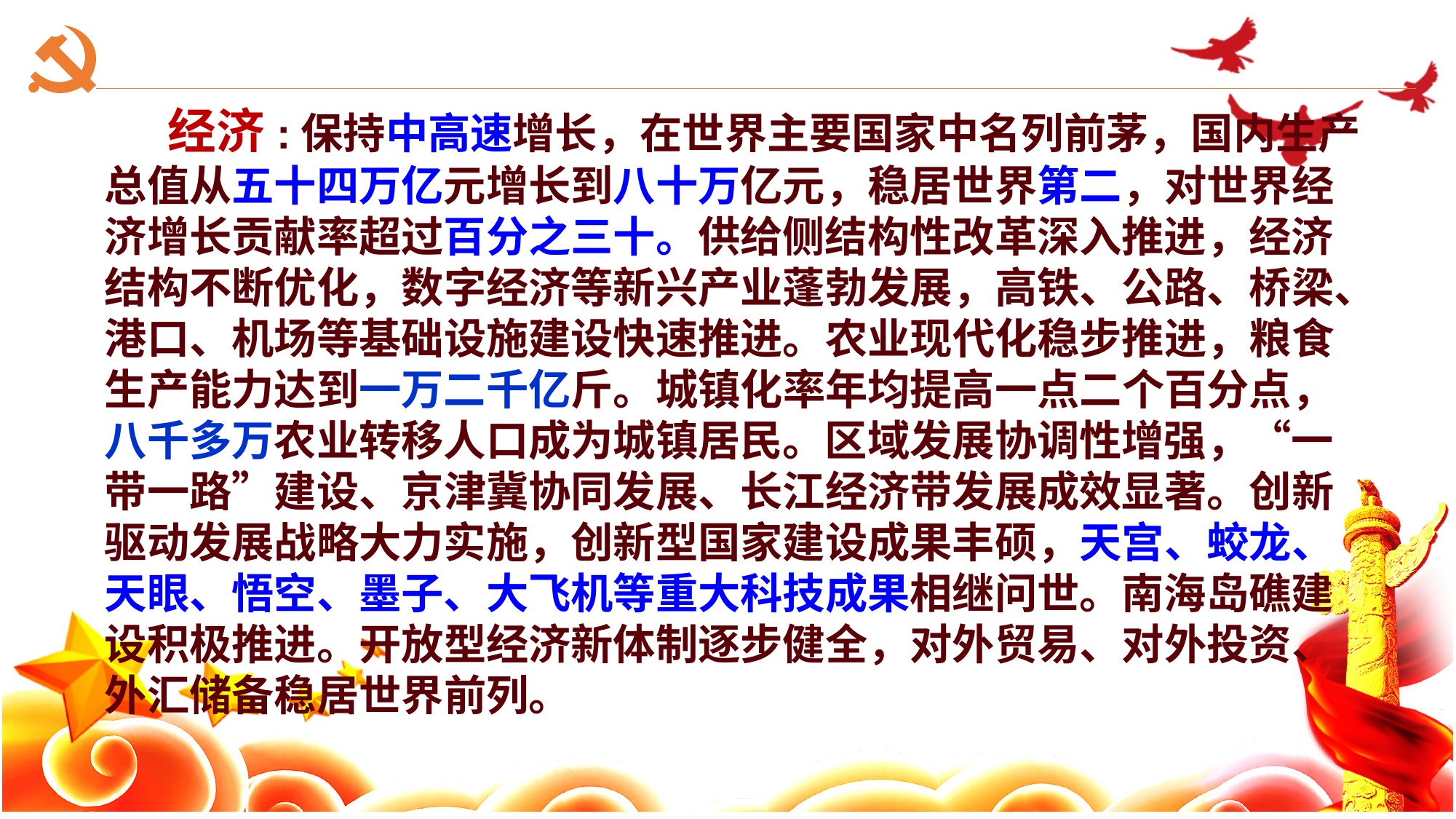

经济:保持中高速增长，在世界主要国家中名列前茅，国内生产总值从五十四万亿元增长到八十万亿元，稳居世界第二，对世界经济增长贡献率超过百分之三十。供给侧结构性改革深入推进，经济结构不断优化，数字经济等新兴产业蓬勃发展，高铁、公路、桥梁、港口、机场等基础设施建设快速推进。农业现代化稳步推进，粮食生产能力达到一万二千亿斤。城镇化率年均提高一点二个百分点，八千多万农业转移人口成为城镇居民。区域发展协调性增强，“一带一路”建设、京津冀协同发展、长江经济带发展成效显著。创新驱动发展战略大力实施，创新型国家建设成果丰硕，天宫、蛟龙、天眼、悟空、墨子、大飞机等重大科技成果相继问世。南海岛礁建设积极推进。开放型经济新体制逐步健全，对外贸易、对外投资、外汇储备稳居世界前列。